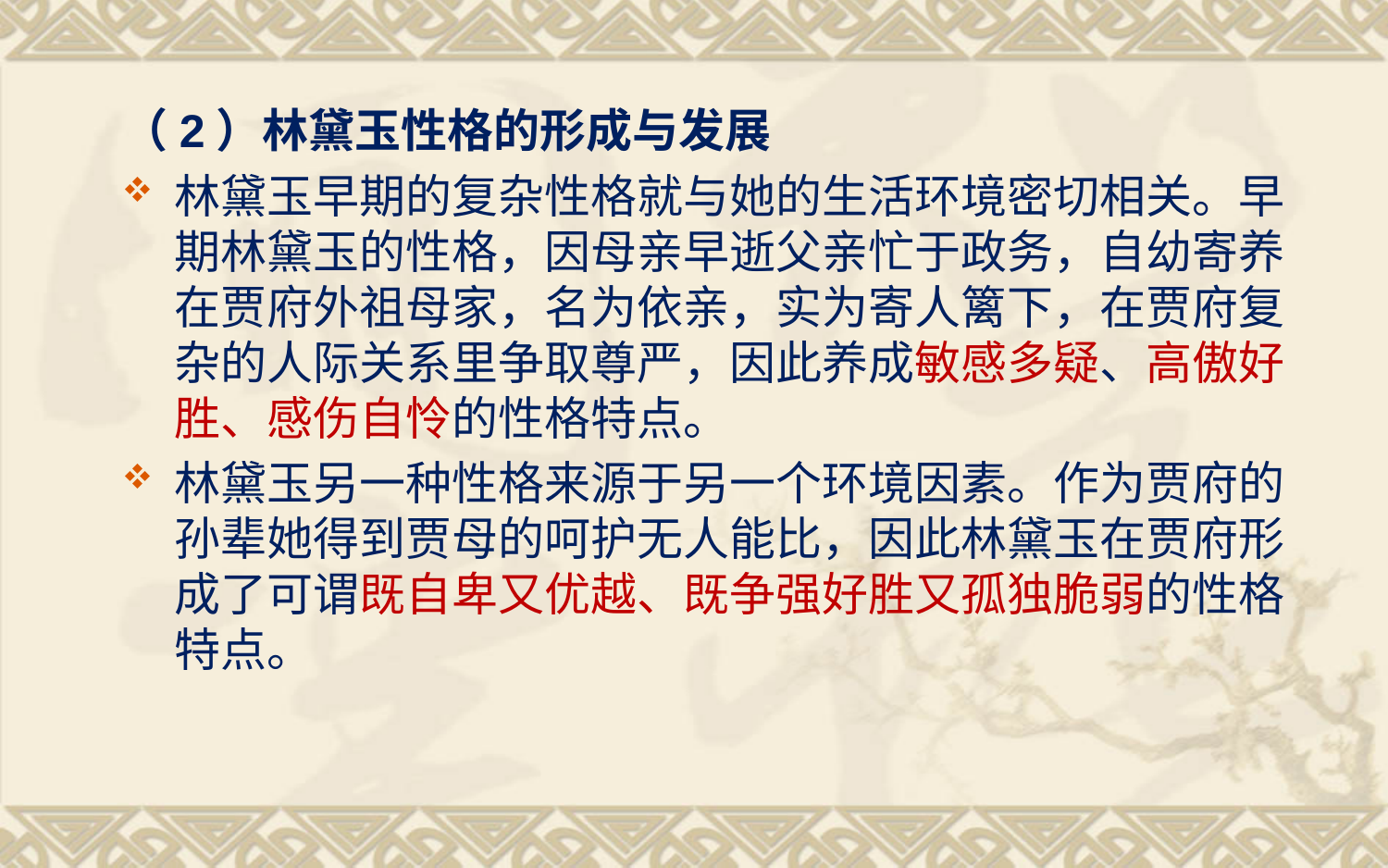

（2）林黛玉性格的形成与发展
林黛玉早期的复杂性格就与她的生活环境密切相关。早期林黛玉的性格，因母亲早逝父亲忙于政务，自幼寄养在贾府外祖母家，名为依亲，实为寄人篱下，在贾府复杂的人际关系里争取尊严，因此养成敏感多疑、高傲好胜、感伤自怜的性格特点。
林黛玉另一种性格来源于另一个环境因素。作为贾府的孙辈她得到贾母的呵护无人能比，因此林黛玉在贾府形成了可谓既自卑又优越、既争强好胜又孤独脆弱的性格特点。